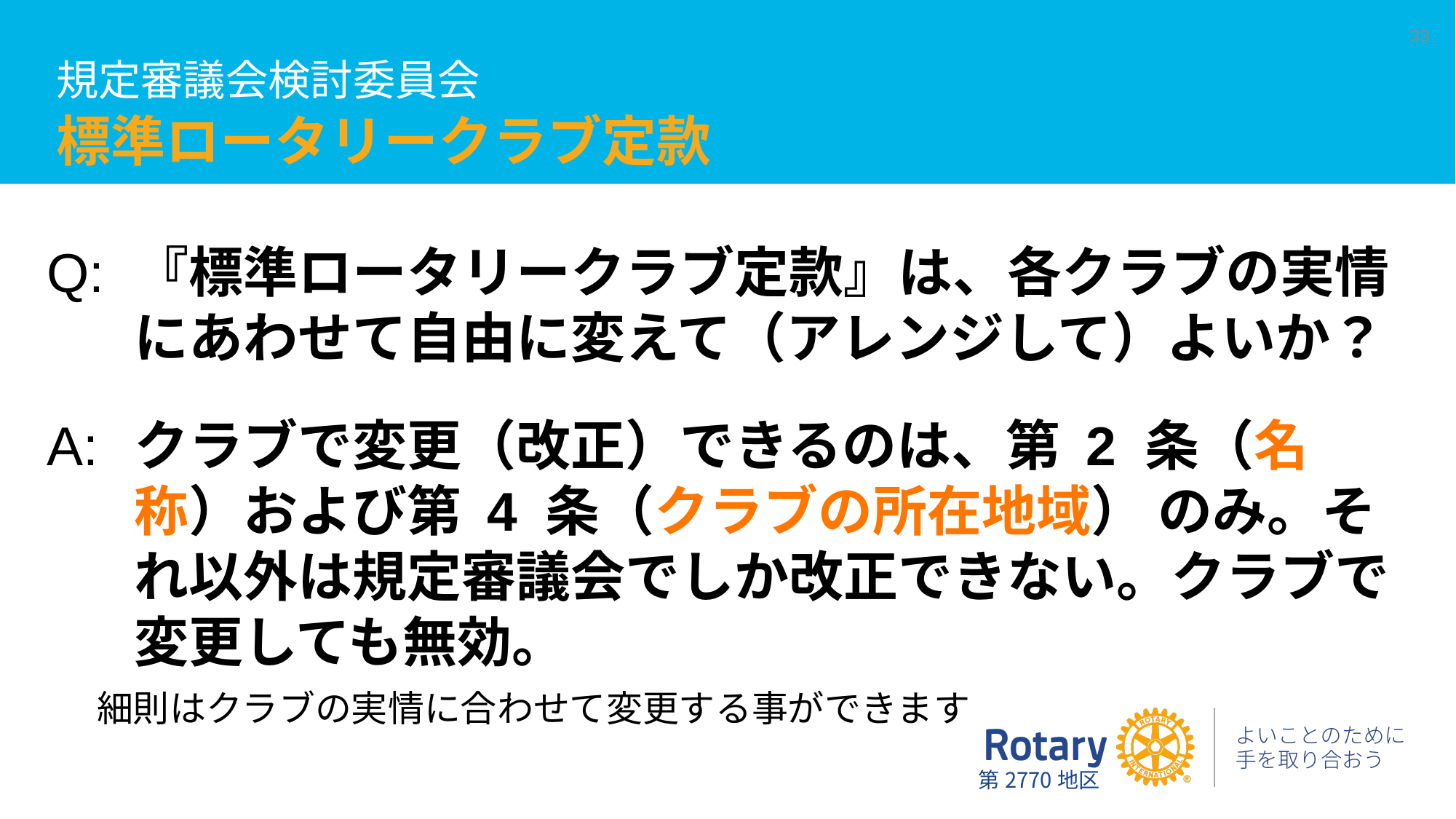

# 標準ロータリークラブ定款
33
規定審議会検討委員会
Q:
『標準ロータリークラブ定款』は、各クラブの実情にあわせて自由に変えて（アレンジして）よいか？
A:
クラブで変更（改正）できるのは、第 2 条（名称）および第 4 条（クラブの所在地域） のみ。それ以外は規定審議会でしか改正できない。クラブで変更しても無効。
　細則はクラブの実情に合わせて変更する事ができます
印刷資料には掲載しない